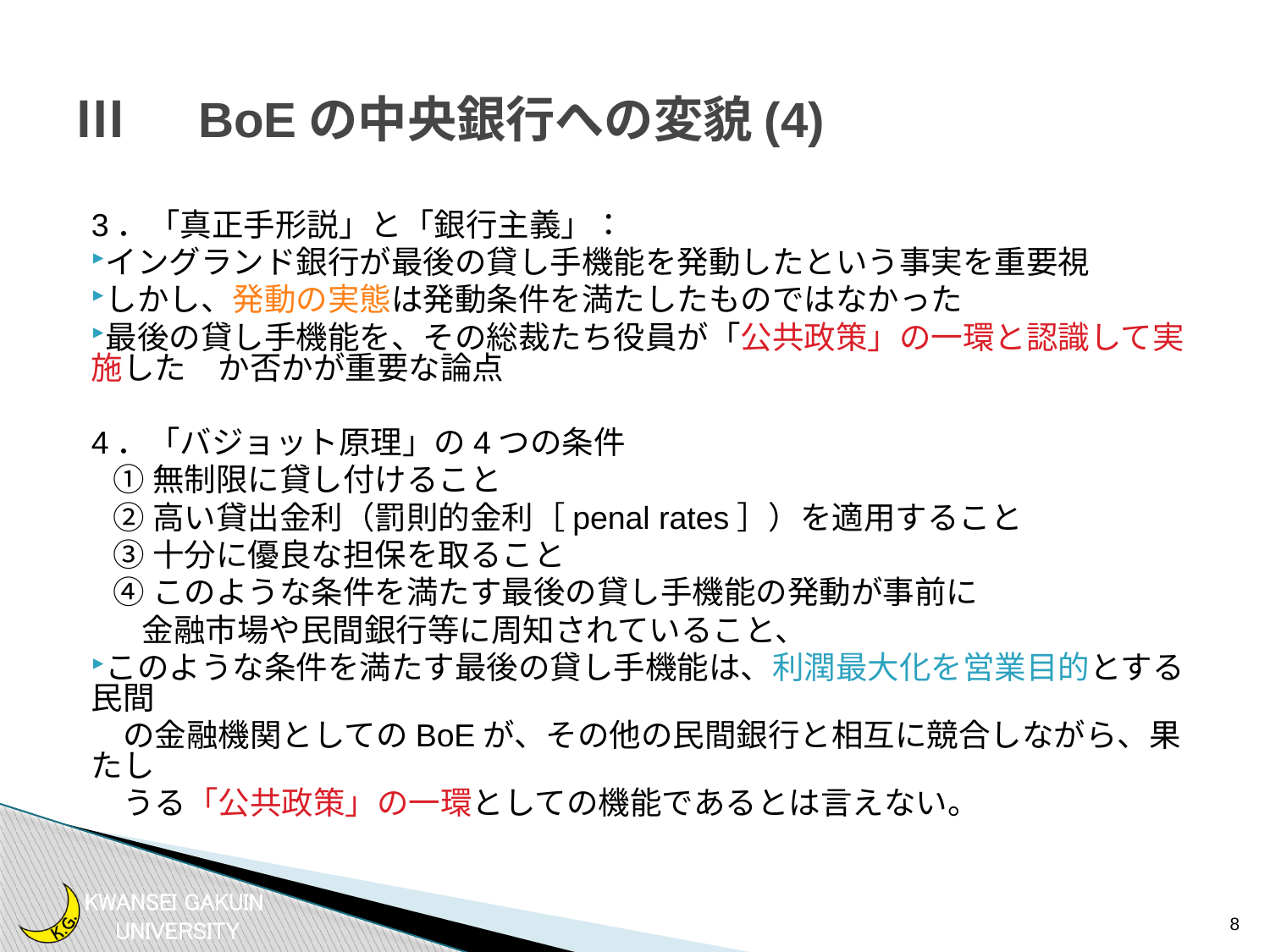

# Ⅲ　BoEの中央銀行への変貌(4)
3．「真正手形説」と「銀行主義」：
イングランド銀行が最後の貸し手機能を発動したという事実を重要視
しかし、発動の実態は発動条件を満たしたものではなかった
最後の貸し手機能を、その総裁たち役員が「公共政策」の一環と認識して実施した　か否かが重要な論点

4．「バジョット原理」の4つの条件
   ①無制限に貸し付けること
   ②高い貸出金利（罰則的金利［penal rates］）を適用すること
   ③十分に優良な担保を取ること
   ④このような条件を満たす最後の貸し手機能の発動が事前に
      金融市場や民間銀行等に周知されていること、
このような条件を満たす最後の貸し手機能は、利潤最大化を営業目的とする民間
　の金融機関としてのBoEが、その他の民間銀行と相互に競合しながら、果たし
　うる「公共政策」の一環としての機能であるとは言えない。
8